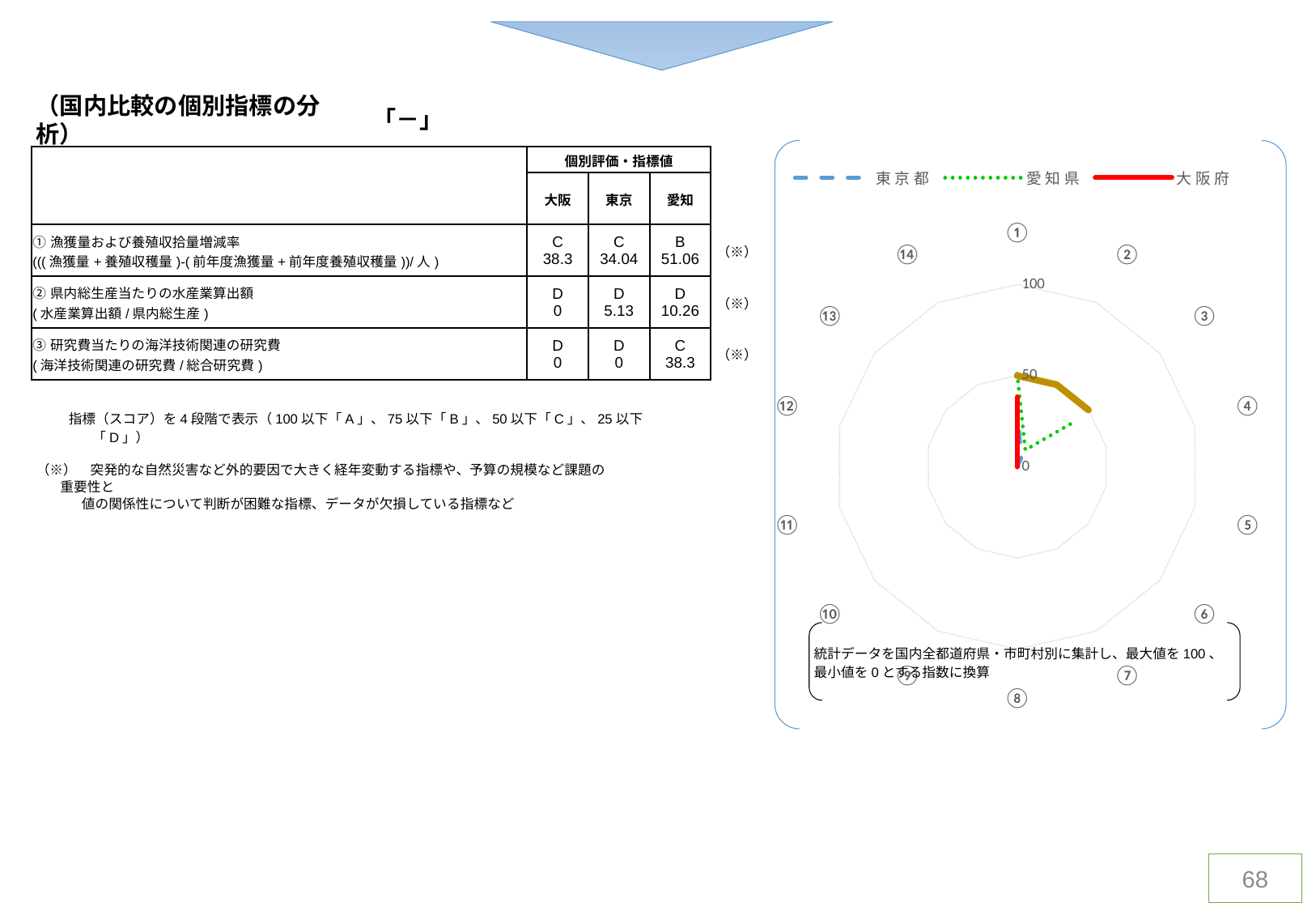

「－」
（国内比較の個別指標の分析）

[unsupported chart]

|  | 個別評価・指標値 |  |  |  |
| --- | --- | --- | --- | --- |
|  | 大阪 | 東京 | 愛知 |  |
| ①漁獲量および養殖収拾量増減率 (((漁獲量+養殖収穫量)-(前年度漁獲量+前年度養殖収穫量))/人) | C 38.3 | C 34.04 | B 51.06 | （※） |
| ②県内総生産当たりの水産業算出額 (水産業算出額/県内総生産) | D 0 | D 5.13 | D 10.26 | （※） |
| ③研究費当たりの海洋技術関連の研究費 (海洋技術関連の研究費/総合研究費) | D 0 | D 0 | C 38.3 | （※） |
指標（スコア）を4段階で表示（100以下「A」、75以下「B」、50以下「C」、25以下「D」）
（※）　突発的な自然災害など外的要因で大きく経年変動する指標や、予算の規模など課題の重要性と
　　      値の関係性について判断が困難な指標、データが欠損している指標など

統計データを国内全都道府県・市町村別に集計し、最大値を100、最小値を0とする指数に換算
68